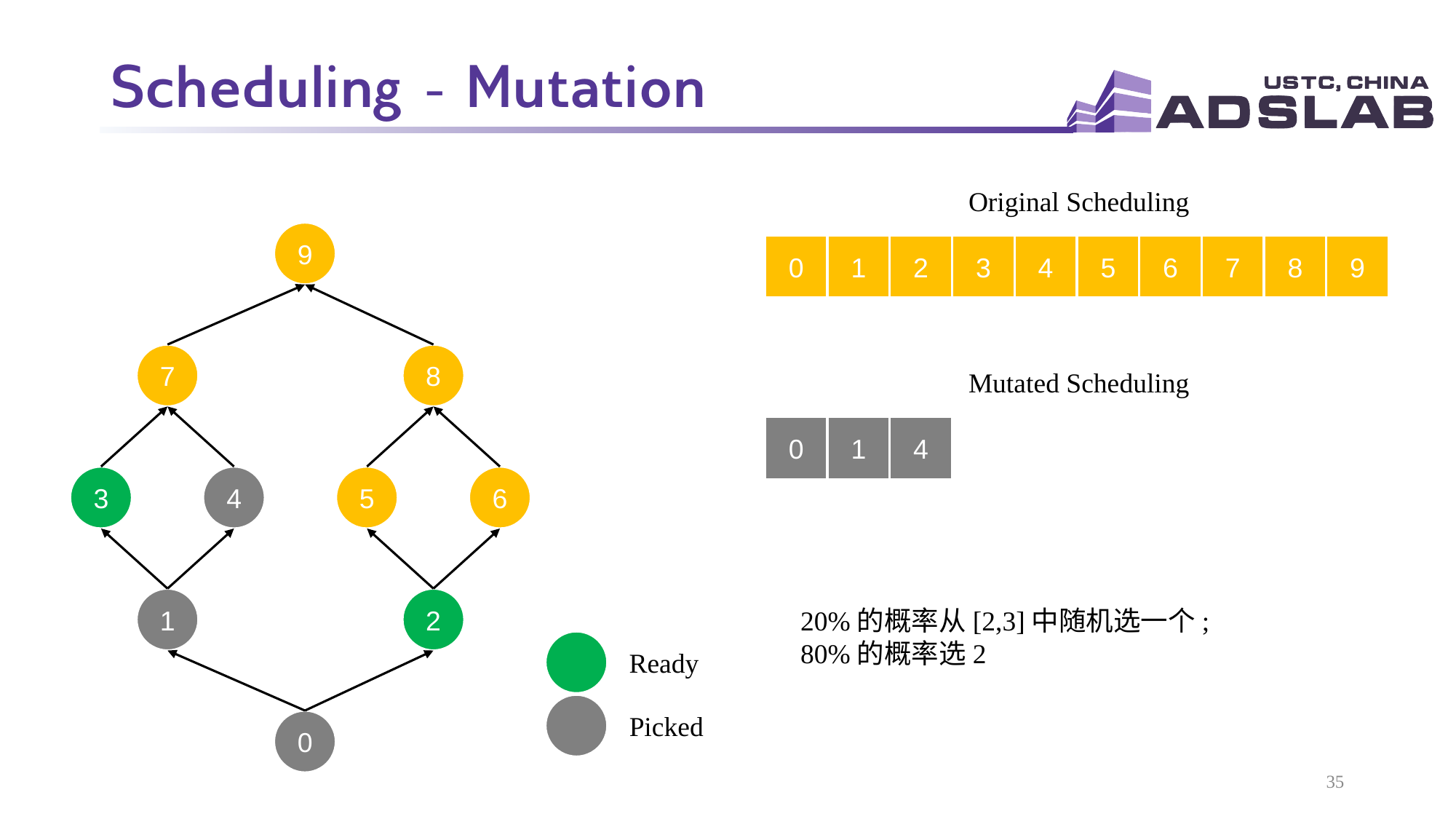

# Scheduling - Mutation
Original Scheduling
9
0
1
2
3
4
5
6
7
8
9
7
8
Mutated Scheduling
0
1
4
3
4
5
6
1
2
20%的概率从[2,3]中随机选一个;
80%的概率选2

Ready

Picked
0
35